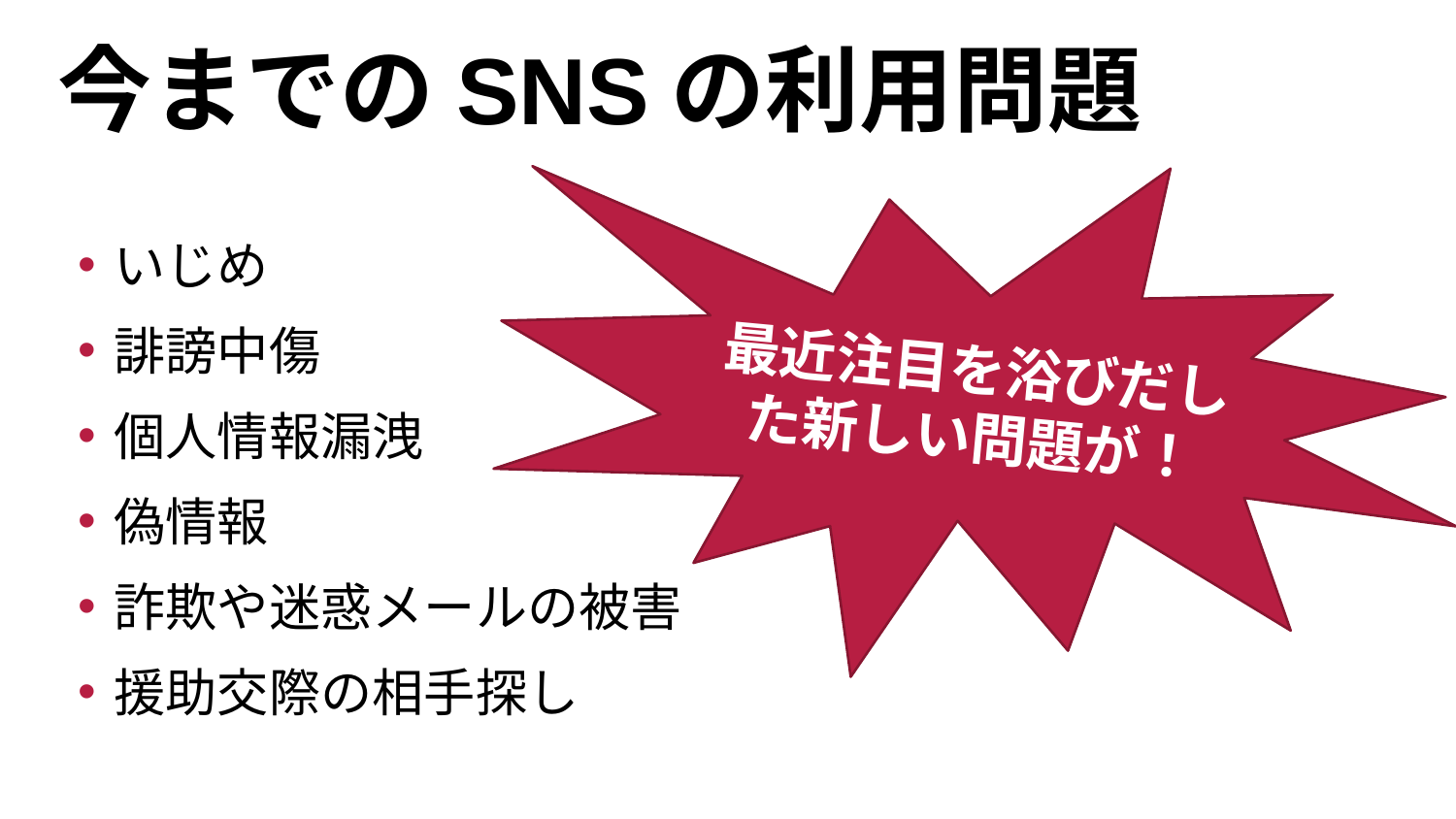

# 今までのSNSの利用問題
最近注目を浴びだした新しい問題が！
いじめ
誹謗中傷
個人情報漏洩
偽情報
詐欺や迷惑メールの被害
援助交際の相手探し